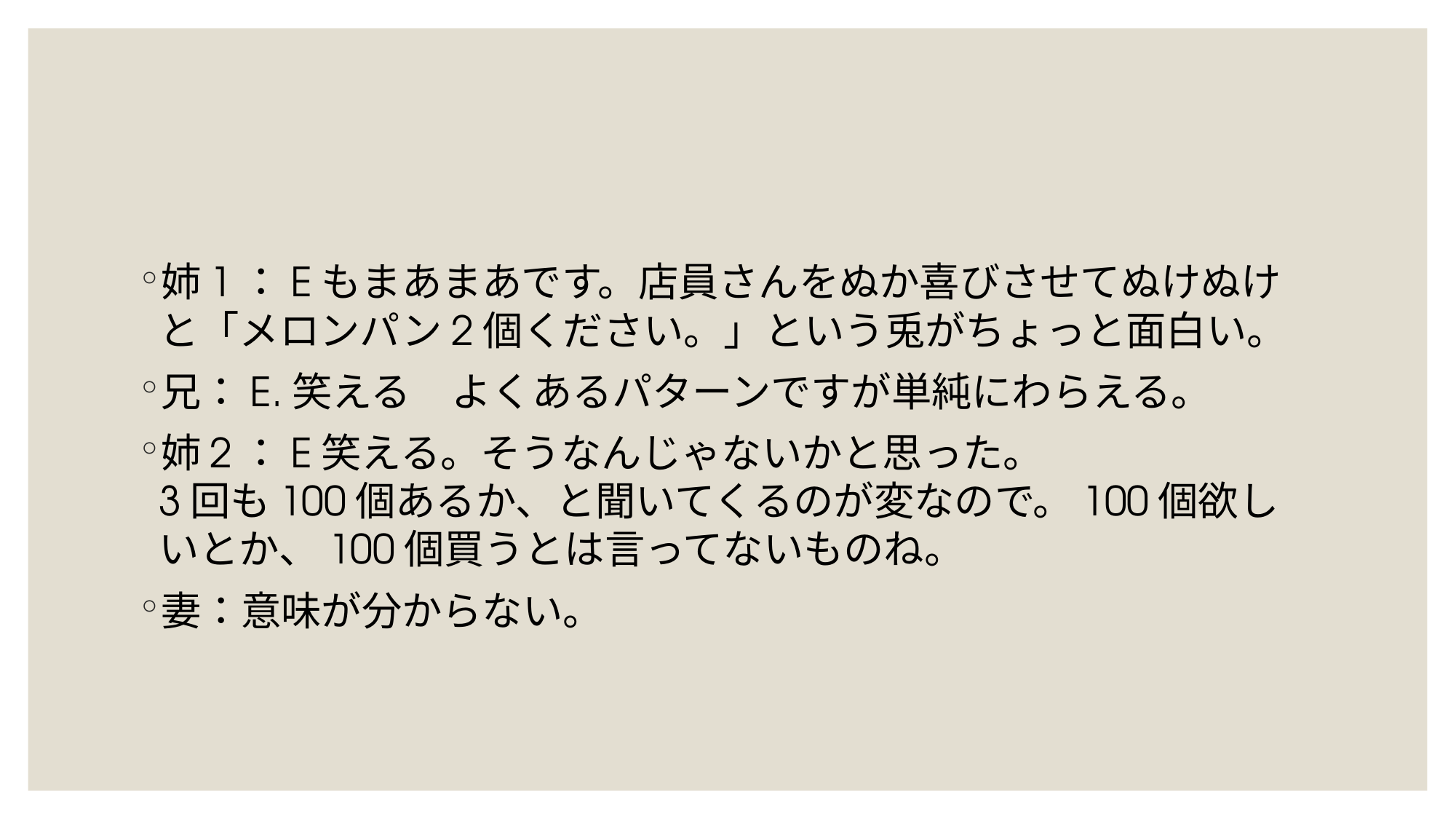

#
姉1：Eもまあまあです。店員さんをぬか喜びさせてぬけぬけと「メロンパン2個ください。」という兎がちょっと面白い。
兄：E.笑える　よくあるパターンですが単純にわらえる。
姉2：E笑える。そうなんじゃないかと思った。
3回も100個あるか、と聞いてくるのが変なので。100個欲しいとか、100個買うとは言ってないものね。
妻：意味が分からない。